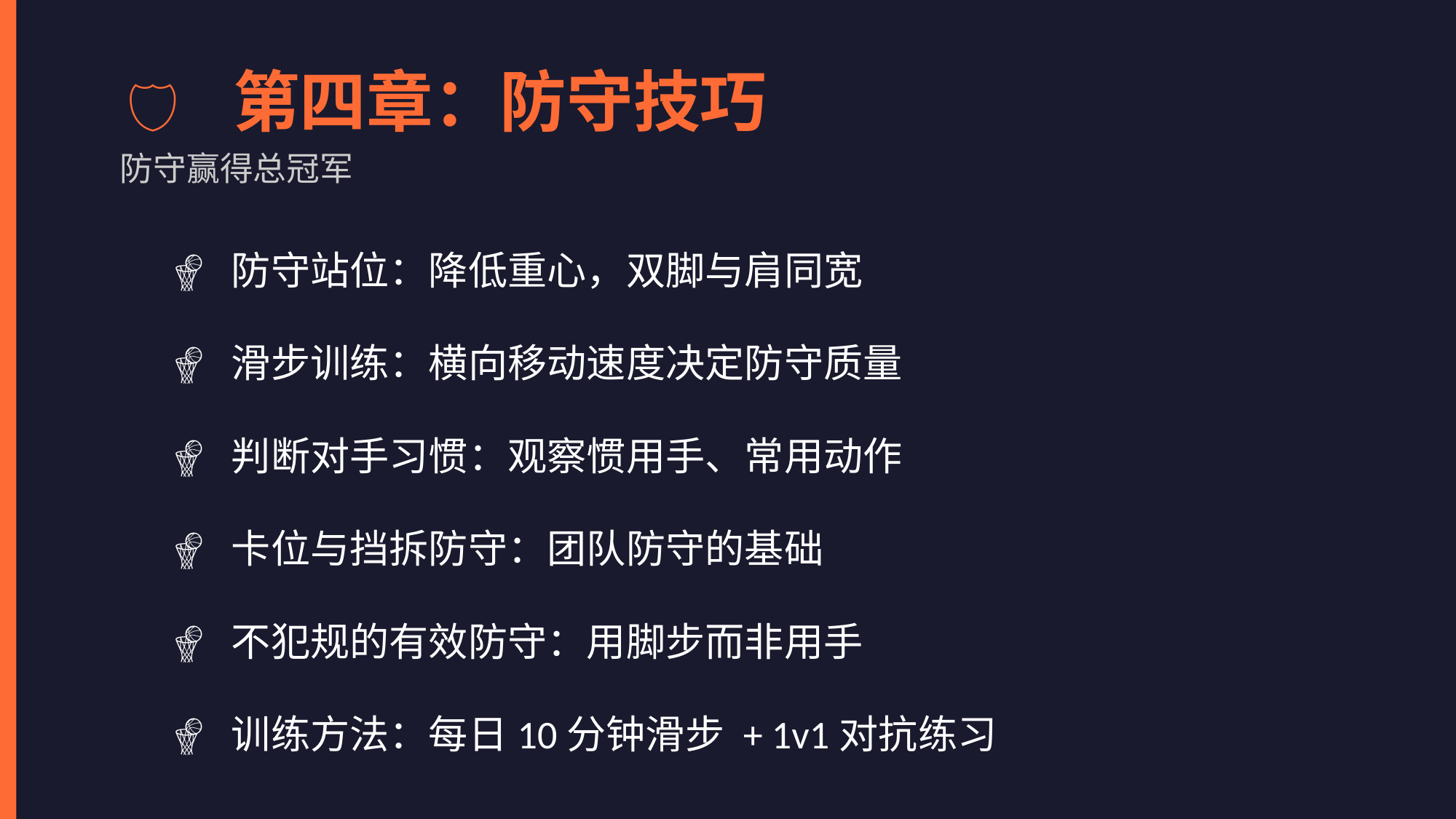

🛡️  第四章：防守技巧
防守赢得总冠军
🏀  防守站位：降低重心，双脚与肩同宽
🏀  滑步训练：横向移动速度决定防守质量
🏀  判断对手习惯：观察惯用手、常用动作
🏀  卡位与挡拆防守：团队防守的基础
🏀  不犯规的有效防守：用脚步而非用手
🏀  训练方法：每日10分钟滑步 + 1v1对抗练习